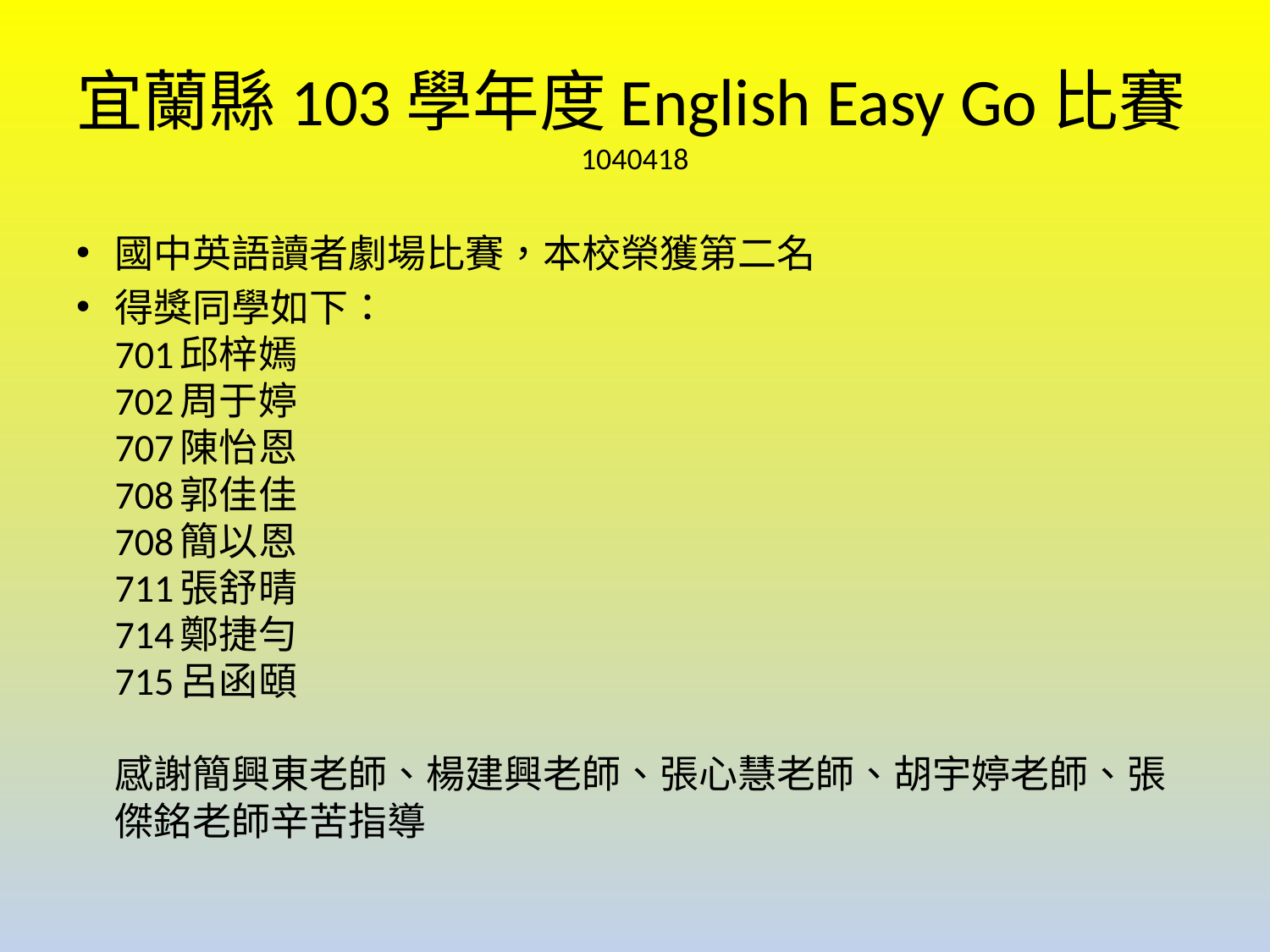

# 宜蘭縣103學年度English Easy Go比賽1040418
國中英語讀者劇場比賽，本校榮獲第二名
得獎同學如下：
701邱梓嫣
702周于婷
707陳怡恩
708郭佳佳
708簡以恩
711張舒晴
714鄭捷勻
715呂函頤
感謝簡興東老師、楊建興老師、張心慧老師、胡宇婷老師、張傑銘老師辛苦指導